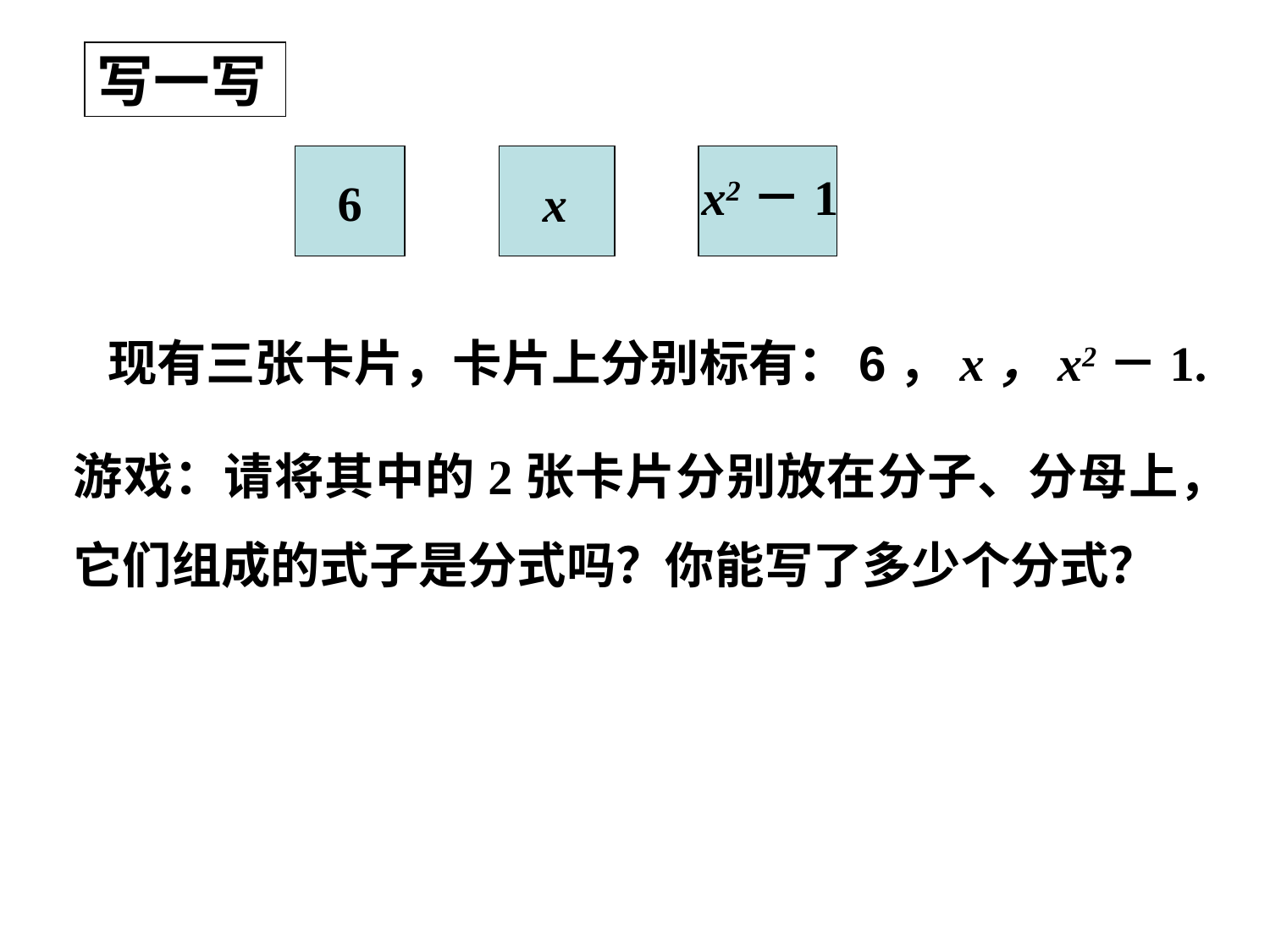

写一写

6

x2－1
x
  现有三张卡片，卡片上分别标有：6，x，x2－1.
游戏：请将其中的2张卡片分别放在分子、分母上，它们组成的式子是分式吗？你能写了多少个分式？